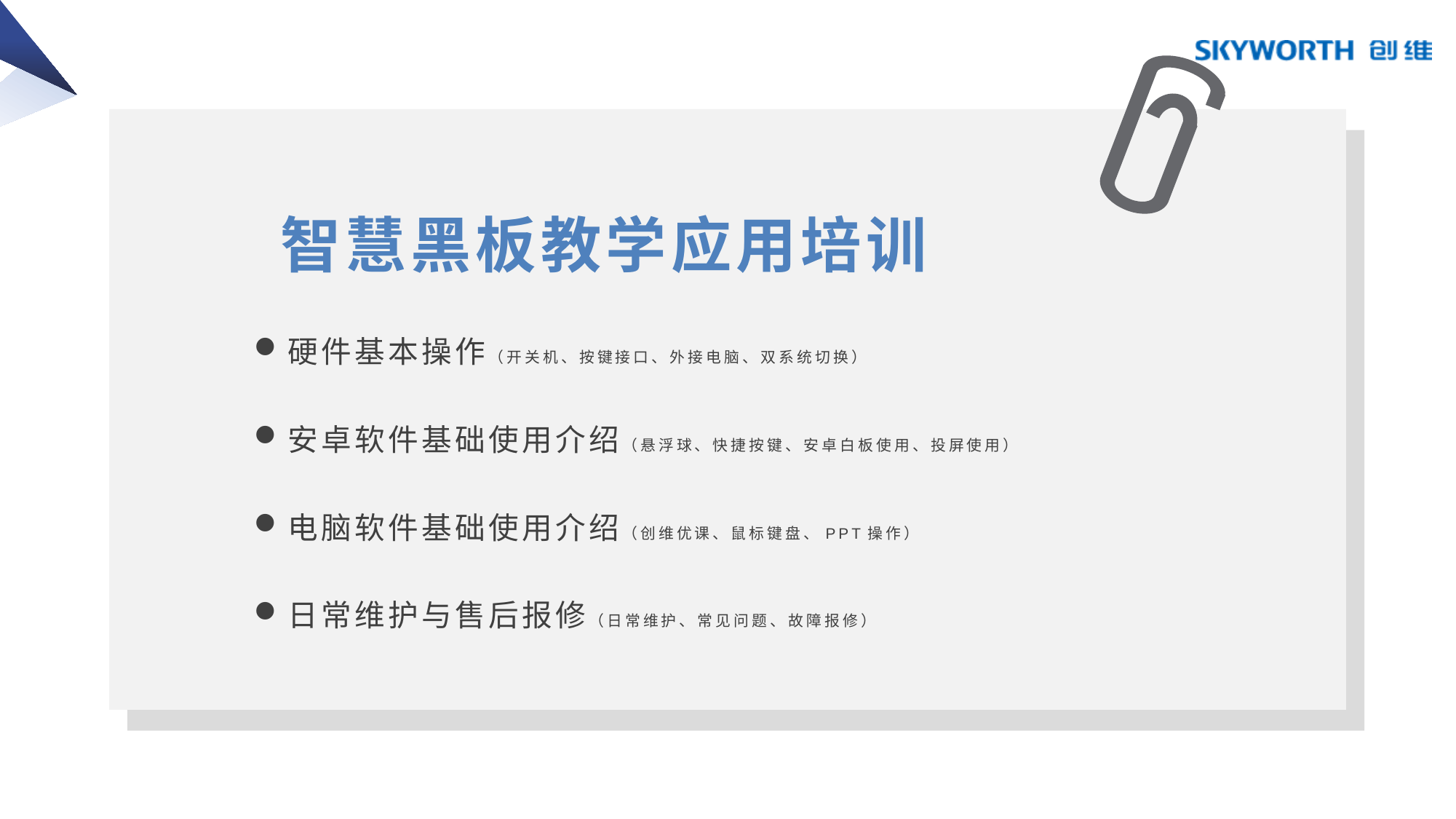

1
智慧黑板教学应用培训
硬件基本操作（开关机、按键接口、外接电脑、双系统切换）
安卓软件基础使用介绍（悬浮球、快捷按键、安卓白板使用、投屏使用）
电脑软件基础使用介绍（创维优课、鼠标键盘、PPT操作）
日常维护与售后报修（日常维护、常见问题、故障报修）